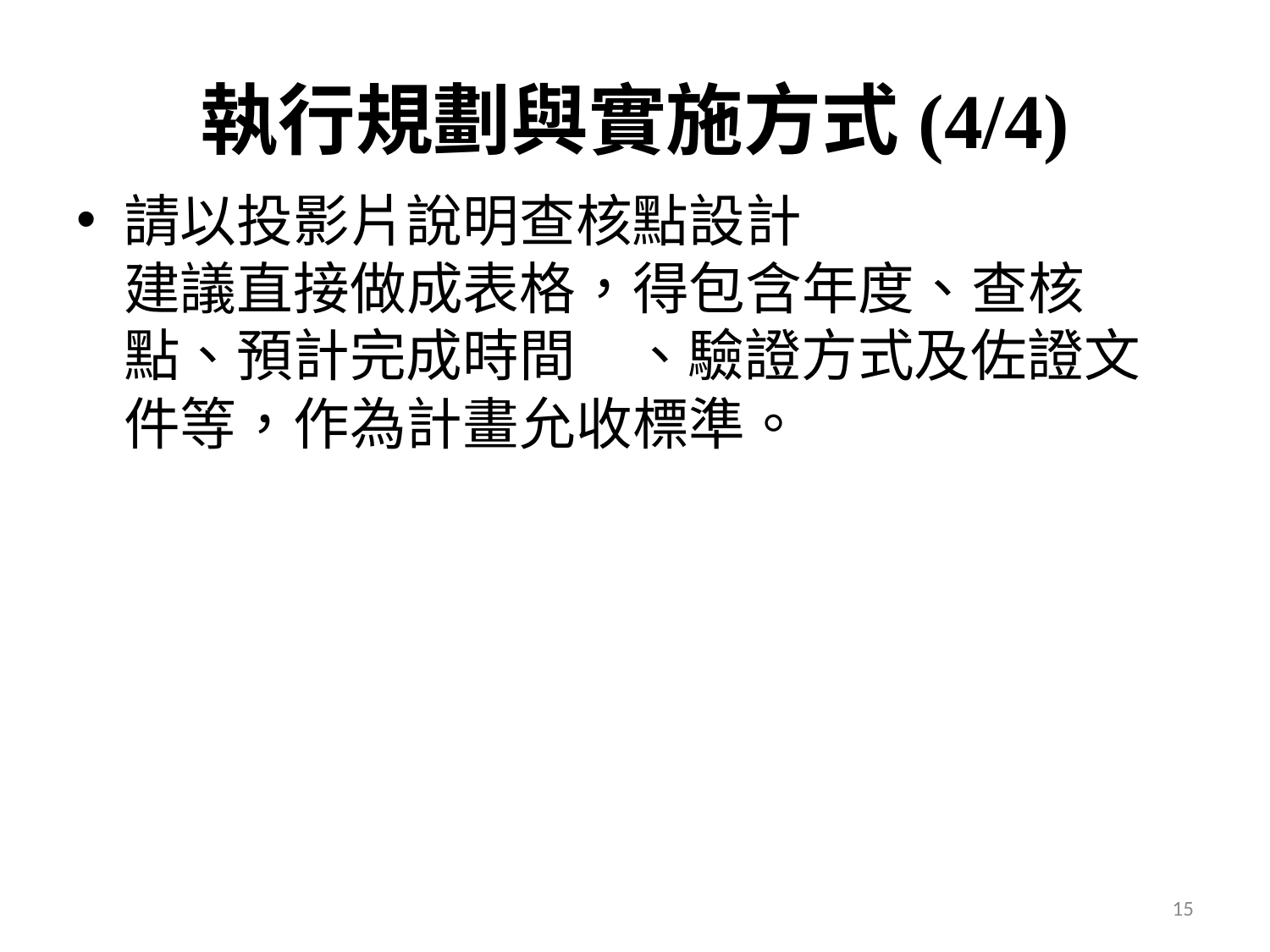

# 執行規劃與實施方式(4/4)
請以投影片說明查核點設計
建議直接做成表格，得包含年度、查核點、預計完成時間	、驗證方式及佐證文件等，作為計畫允收標準。
15